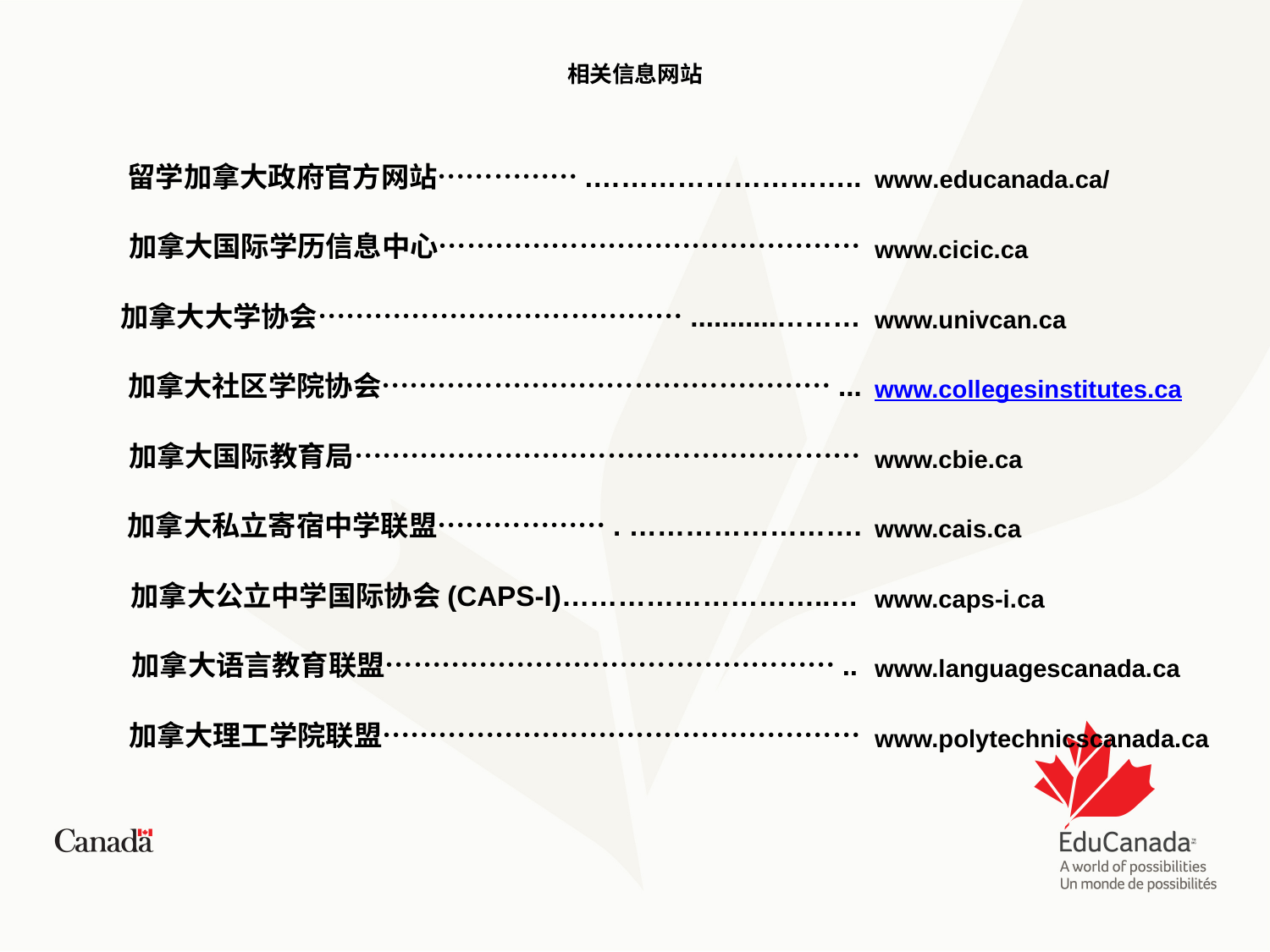

# 相关信息网站
留学加拿大政府官方网站…………….………………………..
加拿大国际学历信息中心………………………………………
加拿大大学协会…………………………………...........………
加拿大社区学院协会…………………………………………...
加拿大国际教育局………………………………………………
加拿大私立寄宿中学联盟………………. …………………….
加拿大公立中学国际协会(CAPS-I)………………………..…
加拿大语言教育联盟…………………………………………..
加拿大理工学院联盟……………………………………………

www.educanada.ca/
www.cicic.ca
www.univcan.ca
www.collegesinstitutes.ca
www.cbie.ca
www.cais.ca
www.caps-i.ca
www.languagescanada.ca
www.polytechnicscanada.ca